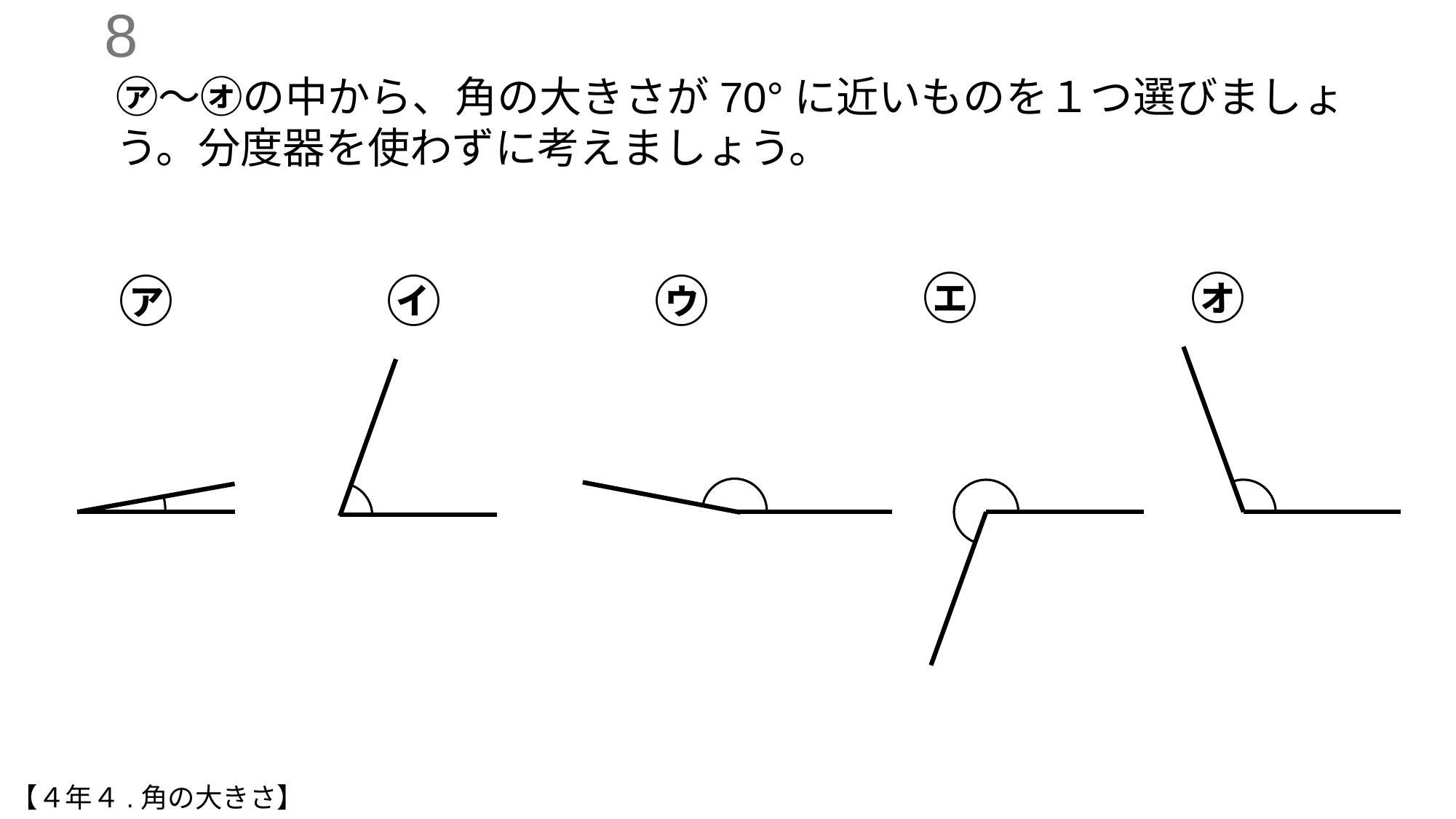

8
㋐～㋔の中から、角の大きさが70°に近いものを１つ選びましょう。分度器を使わずに考えましょう。
㋓
㋔
㋒
㋐
㋑

【４年４.角の大きさ】